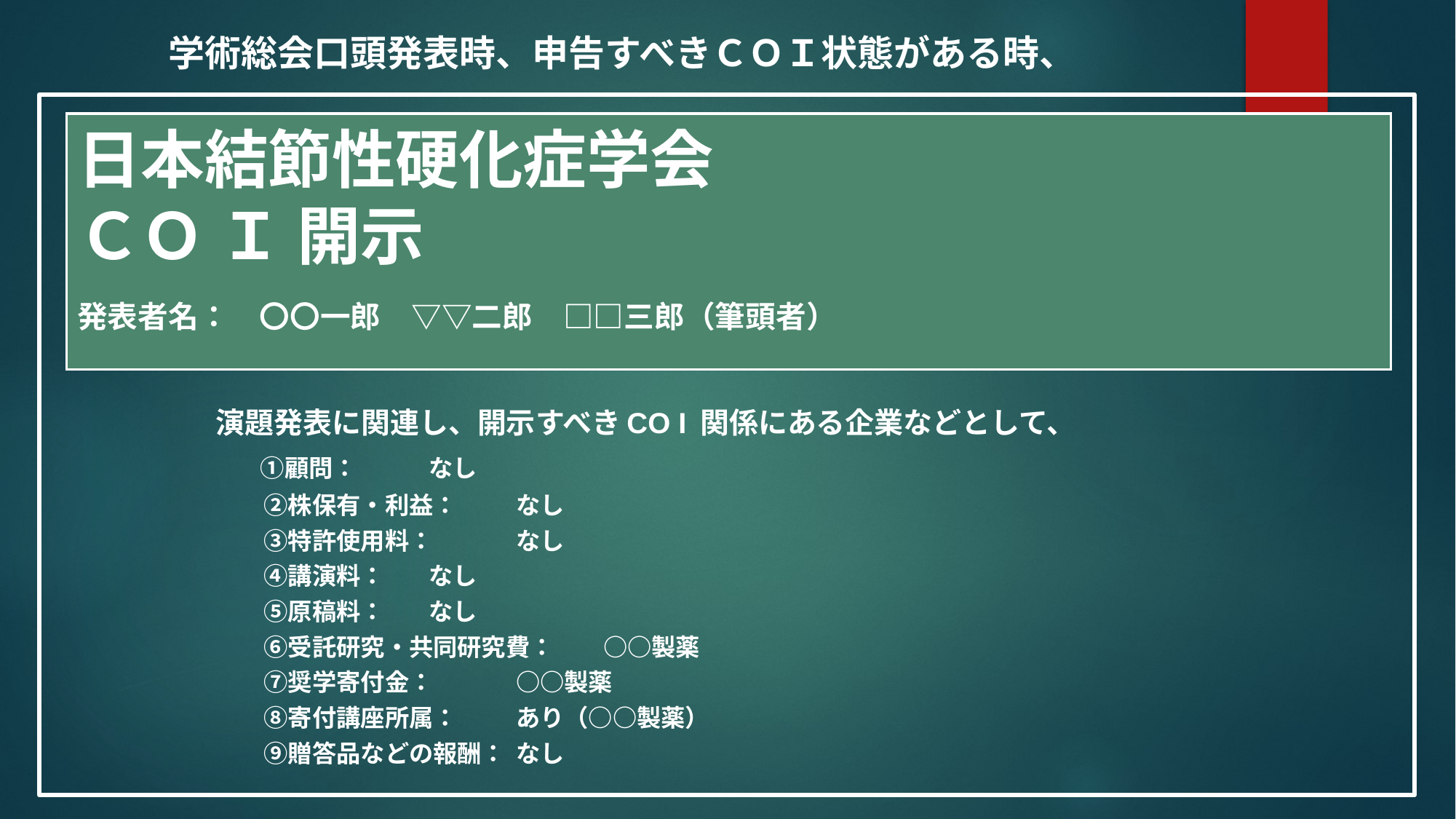

学術総会口頭発表時、申告すべきＣＯＩ状態がある時、

# 日本結節性硬化症学会 ＣＯ Ｉ 開示 　 発表者名：　〇〇一郎　▽▽二郎　□□三郎（筆頭者）
演題発表に関連し、開示すべきCO I 関係にある企業などとして、
　  ①顧問：	なし
　　②株保有・利益：	なし
　　③特許使用料：	なし
　　④講演料：	なし
　　⑤原稿料：	なし
　　⑥受託研究・共同研究費：	○○製薬
　　⑦奨学寄付金：	○○製薬
　　⑧寄付講座所属： 	あり（○○製薬）
　　⑨贈答品などの報酬：	なし